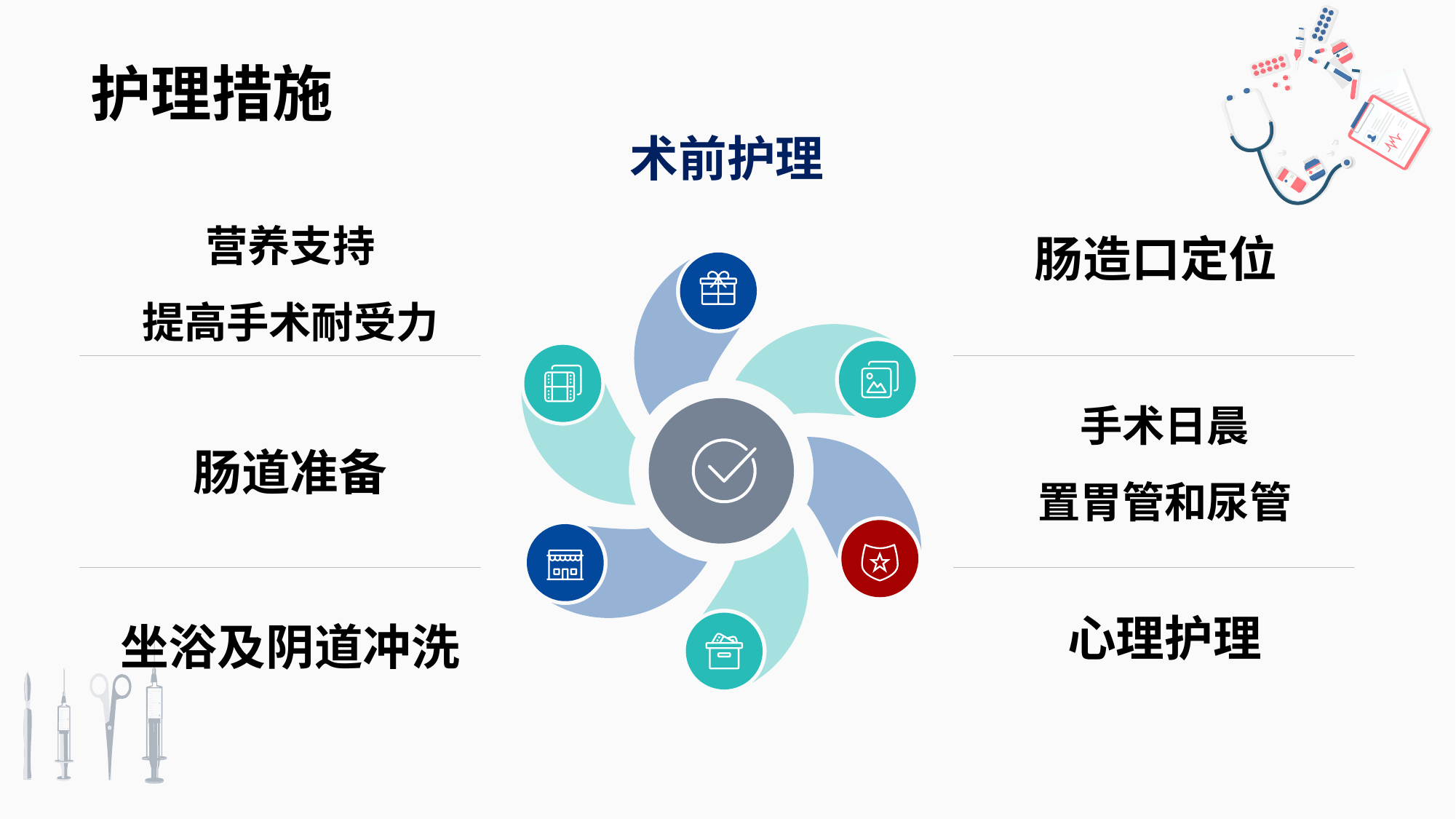

护理措施
术前护理
营养支持
提高手术耐受力
肠造口定位

手术日晨
置胃管和尿管
肠道准备

心理护理
坐浴及阴道冲洗